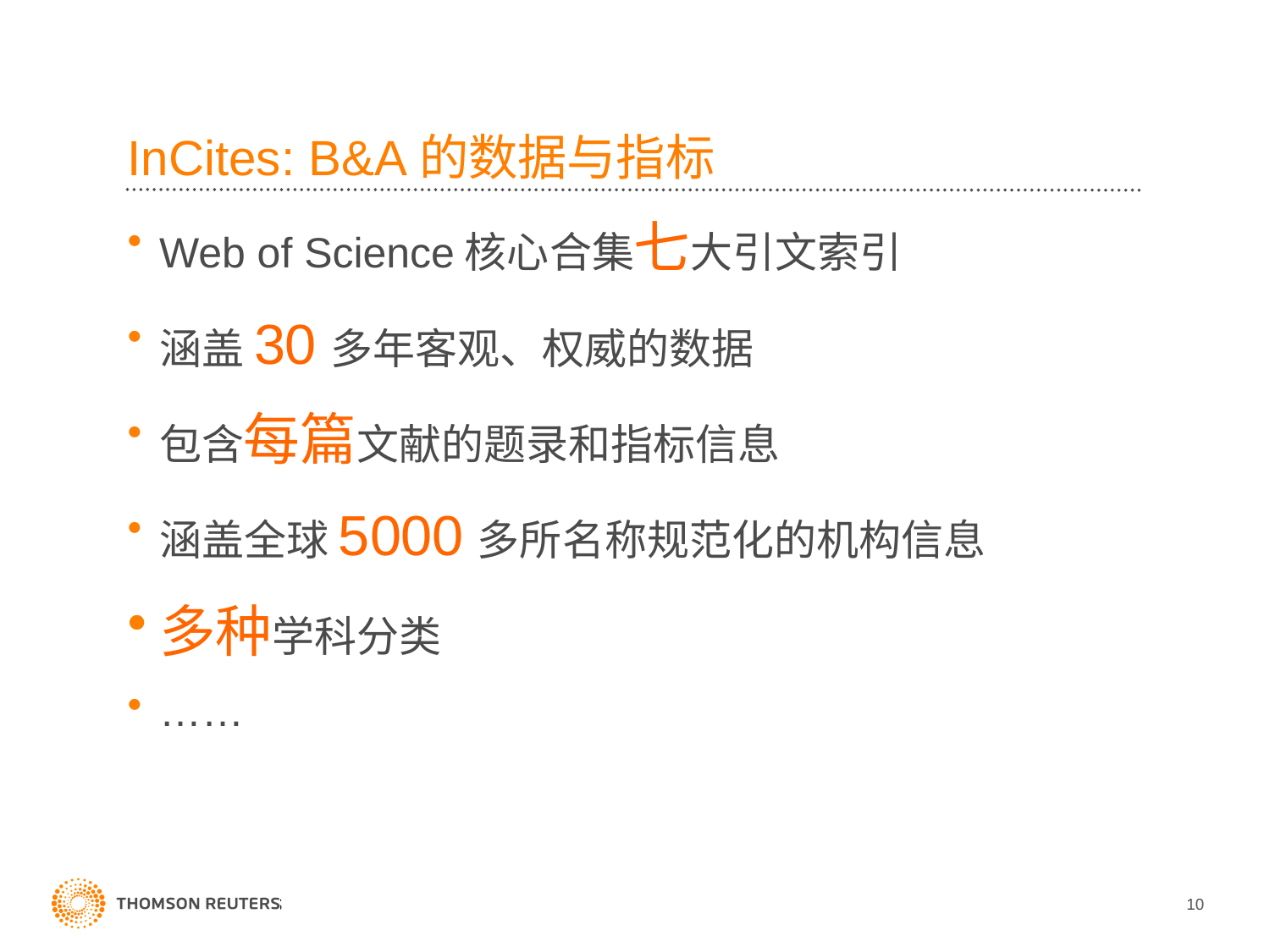

# InCites: B&A的数据与指标
Web of Science核心合集七大引文索引
涵盖30多年客观、权威的数据
包含每篇文献的题录和指标信息
涵盖全球5000多所名称规范化的机构信息
多种学科分类
……

10